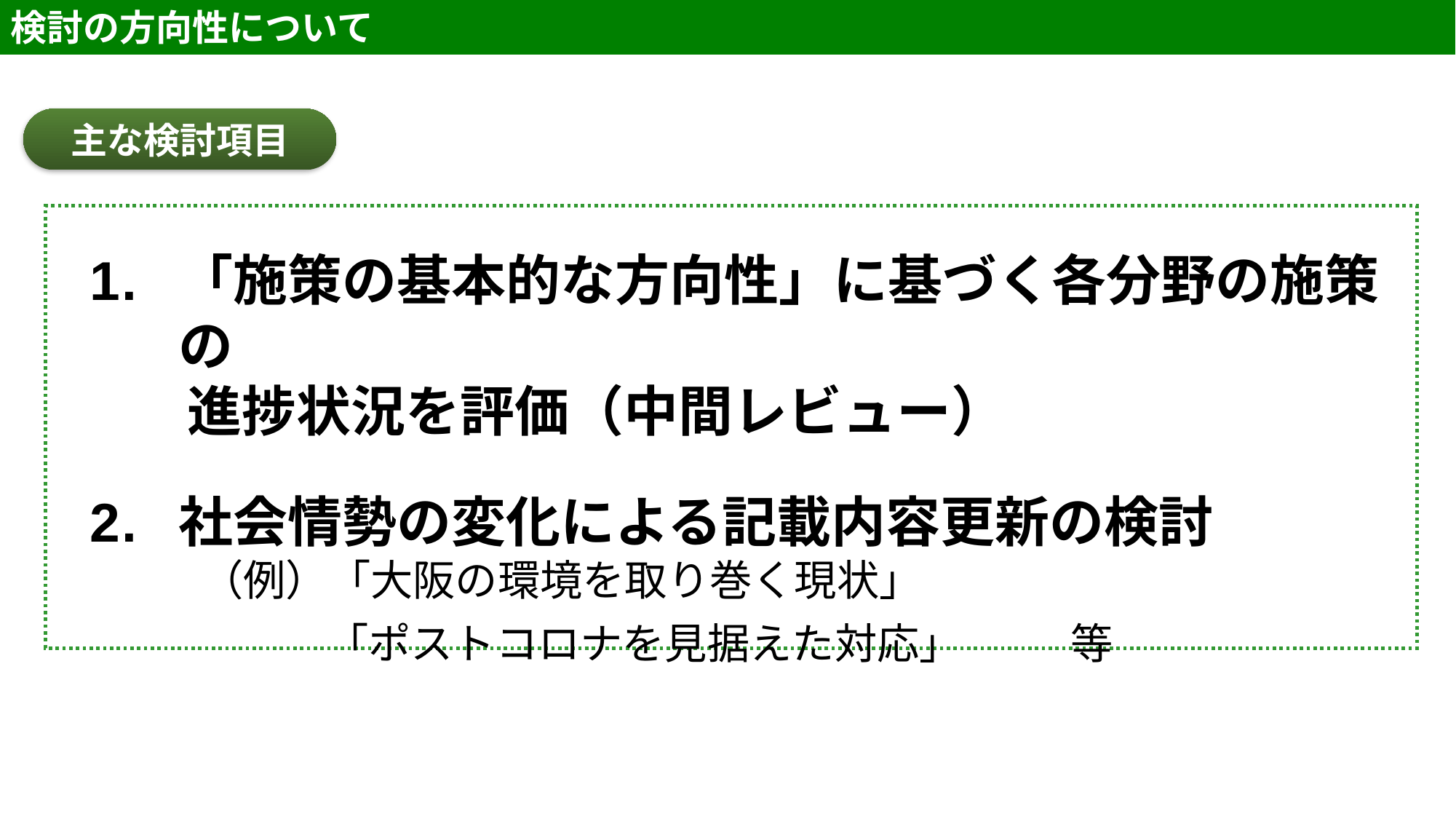

検討の方向性について
主な検討項目

「施策の基本的な方向性」に基づく各分野の施策の
進捗状況を評価（中間レビュー）
社会情勢の変化による記載内容更新の検討
（例）「大阪の環境を取り巻く現状」
「ポストコロナを見据えた対応」　　等